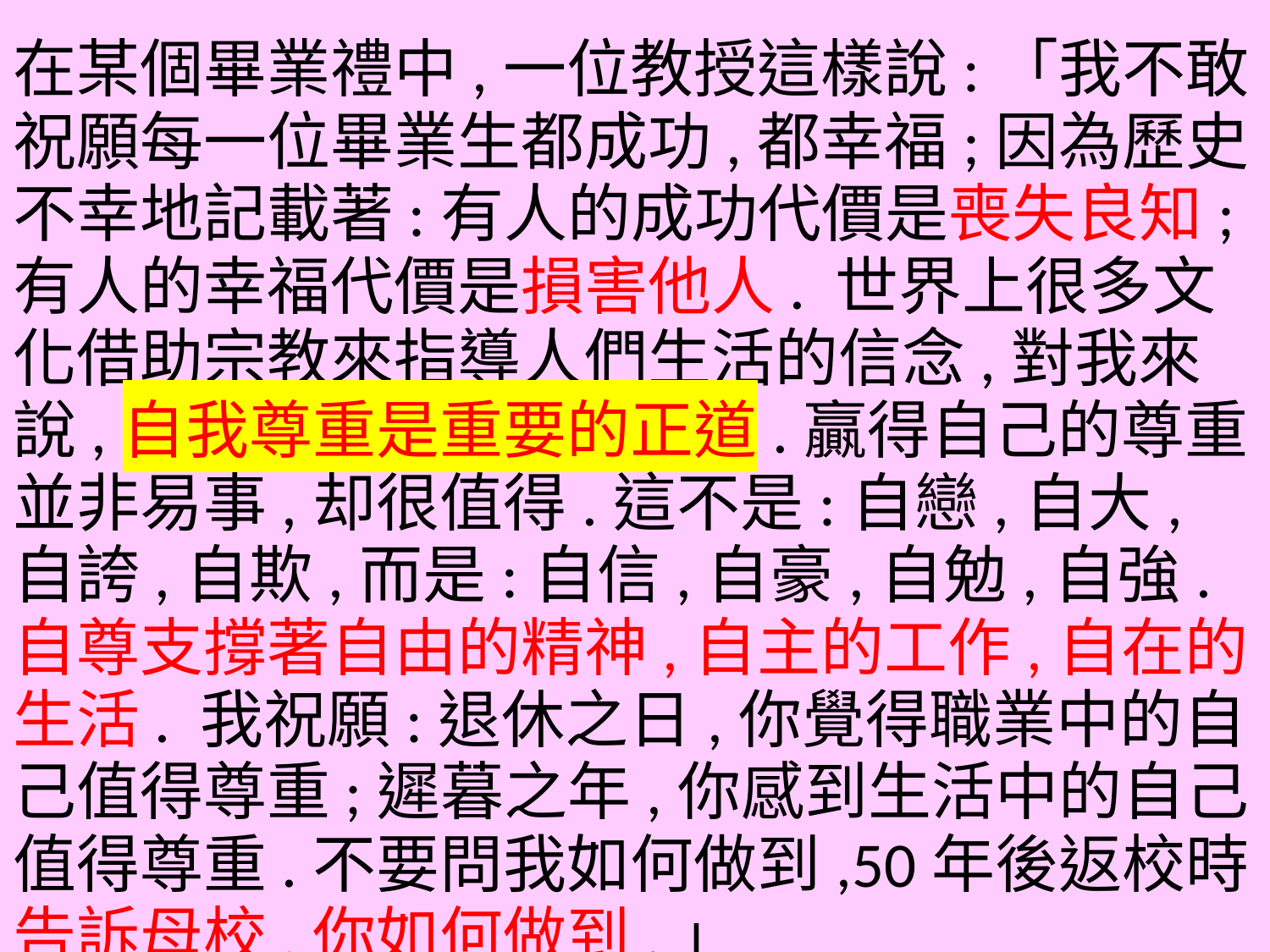

在某個畢業禮中,一位教授這樣說:「我不敢祝願每一位畢業生都成功,都幸福;因為歷史不幸地記載著:有人的成功代價是喪失良知;有人的幸福代價是損害他人. 世界上很多文化借助宗教來指導人們生活的信念,對我來說,自我尊重是重要的正道.贏得自己的尊重並非易事,却很值得.這不是:自戀,自大,自誇,自欺,而是:自信,自豪,自勉,自強.自尊支撐著自由的精神,自主的工作,自在的生活. 我祝願:退休之日,你覺得職業中的自己值得尊重;遲暮之年,你感到生活中的自己值得尊重.不要問我如何做到,50年後返校時告訴母校,你如何做到.」